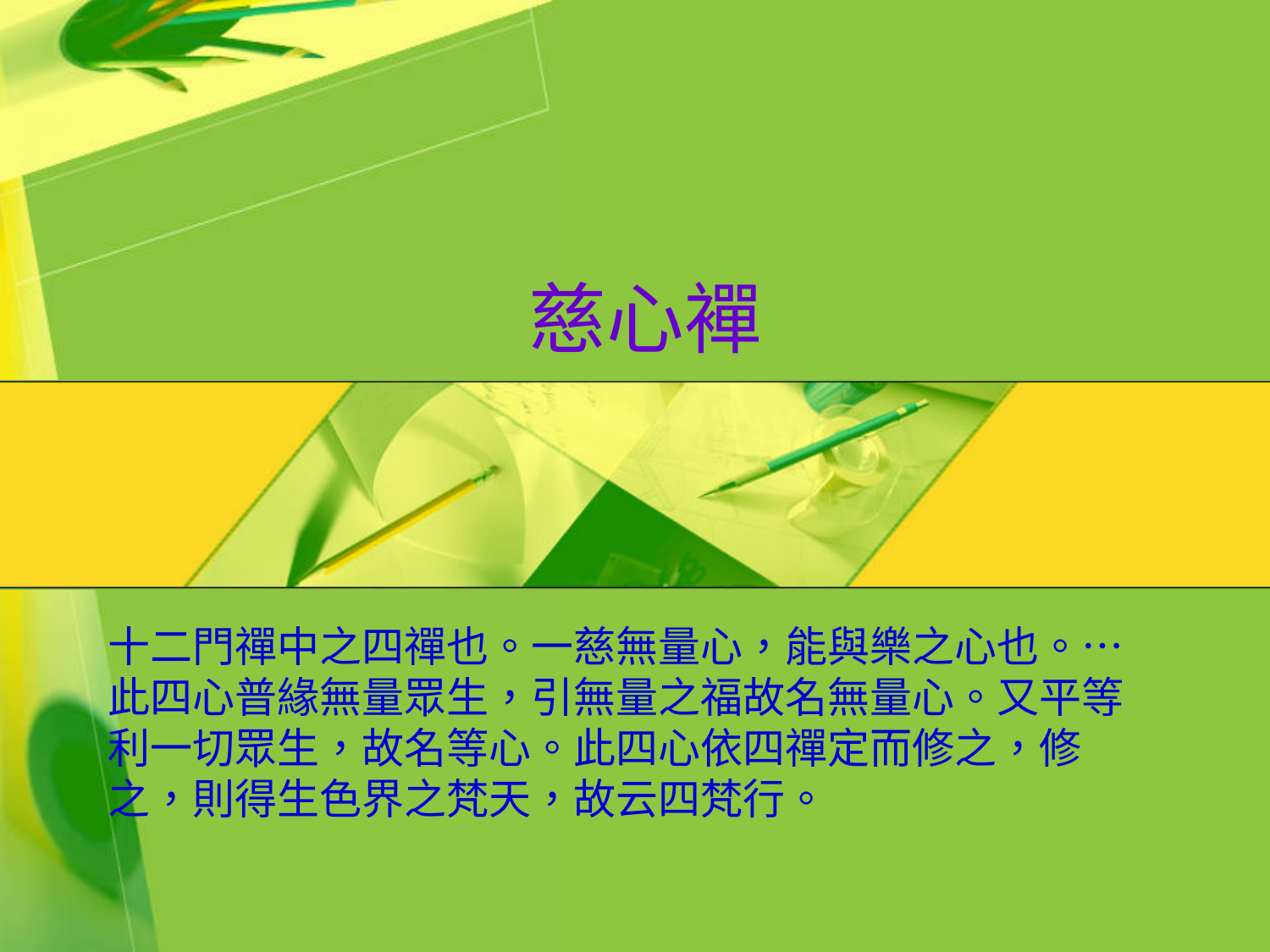

# 慈心襌
十二門禪中之四禪也。一慈無量心，能與樂之心也。…此四心普緣無量眾生，引無量之福故名無量心。又平等利一切眾生，故名等心。此四心依四禪定而修之，修之，則得生色界之梵天，故云四梵行。